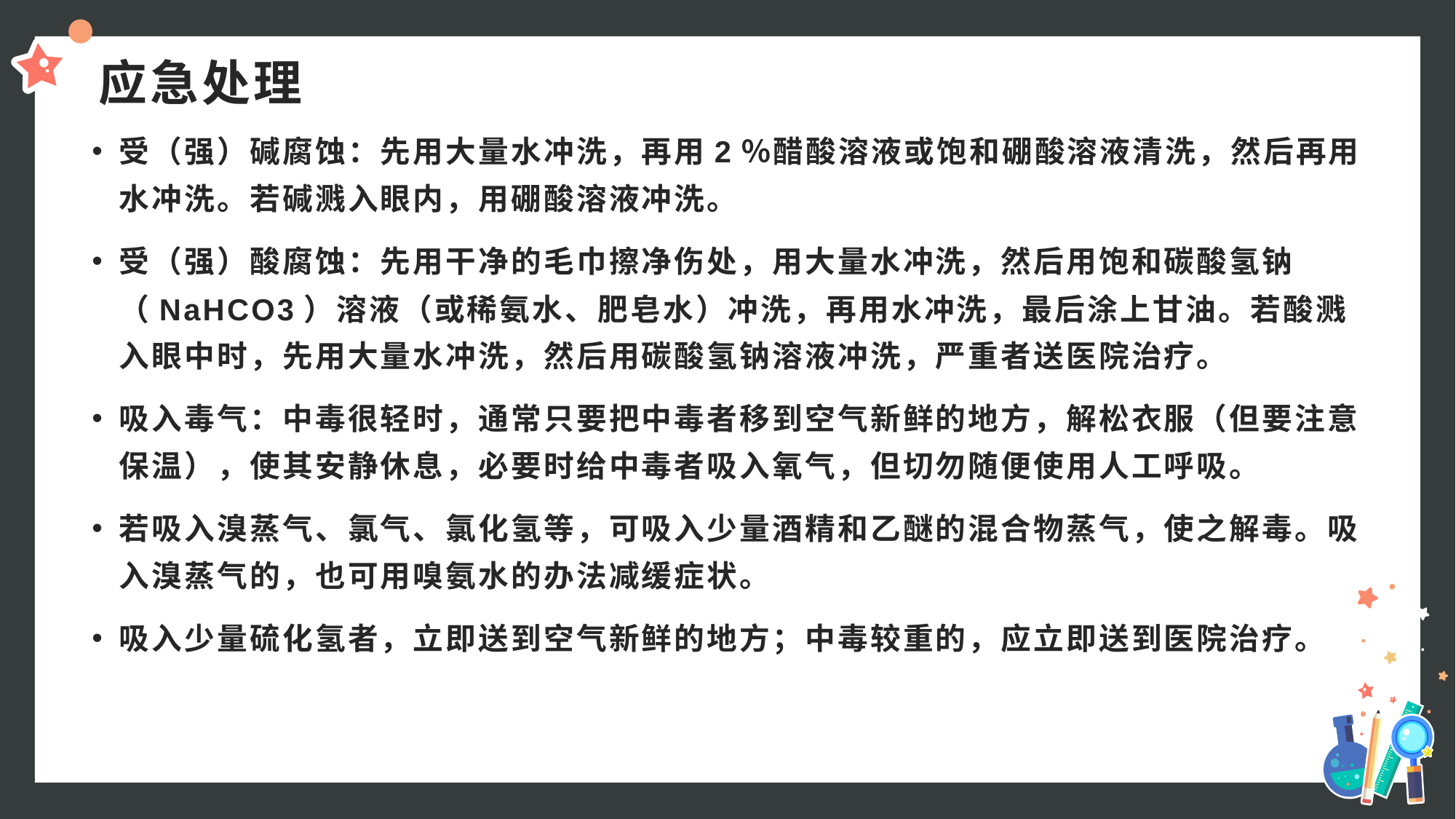

# 应急处理
受（强）碱腐蚀：先用大量水冲洗，再用2％醋酸溶液或饱和硼酸溶液清洗，然后再用水冲洗。若碱溅入眼内，用硼酸溶液冲洗。
受（强）酸腐蚀：先用干净的毛巾擦净伤处，用大量水冲洗，然后用饱和碳酸氢钠（NaHCO3）溶液（或稀氨水、肥皂水）冲洗，再用水冲洗，最后涂上甘油。若酸溅入眼中时，先用大量水冲洗，然后用碳酸氢钠溶液冲洗，严重者送医院治疗。
吸入毒气：中毒很轻时，通常只要把中毒者移到空气新鲜的地方，解松衣服（但要注意保温），使其安静休息，必要时给中毒者吸入氧气，但切勿随便使用人工呼吸。
若吸入溴蒸气、氯气、氯化氢等，可吸入少量酒精和乙醚的混合物蒸气，使之解毒。吸入溴蒸气的，也可用嗅氨水的办法减缓症状。
吸入少量硫化氢者，立即送到空气新鲜的地方；中毒较重的，应立即送到医院治疗。